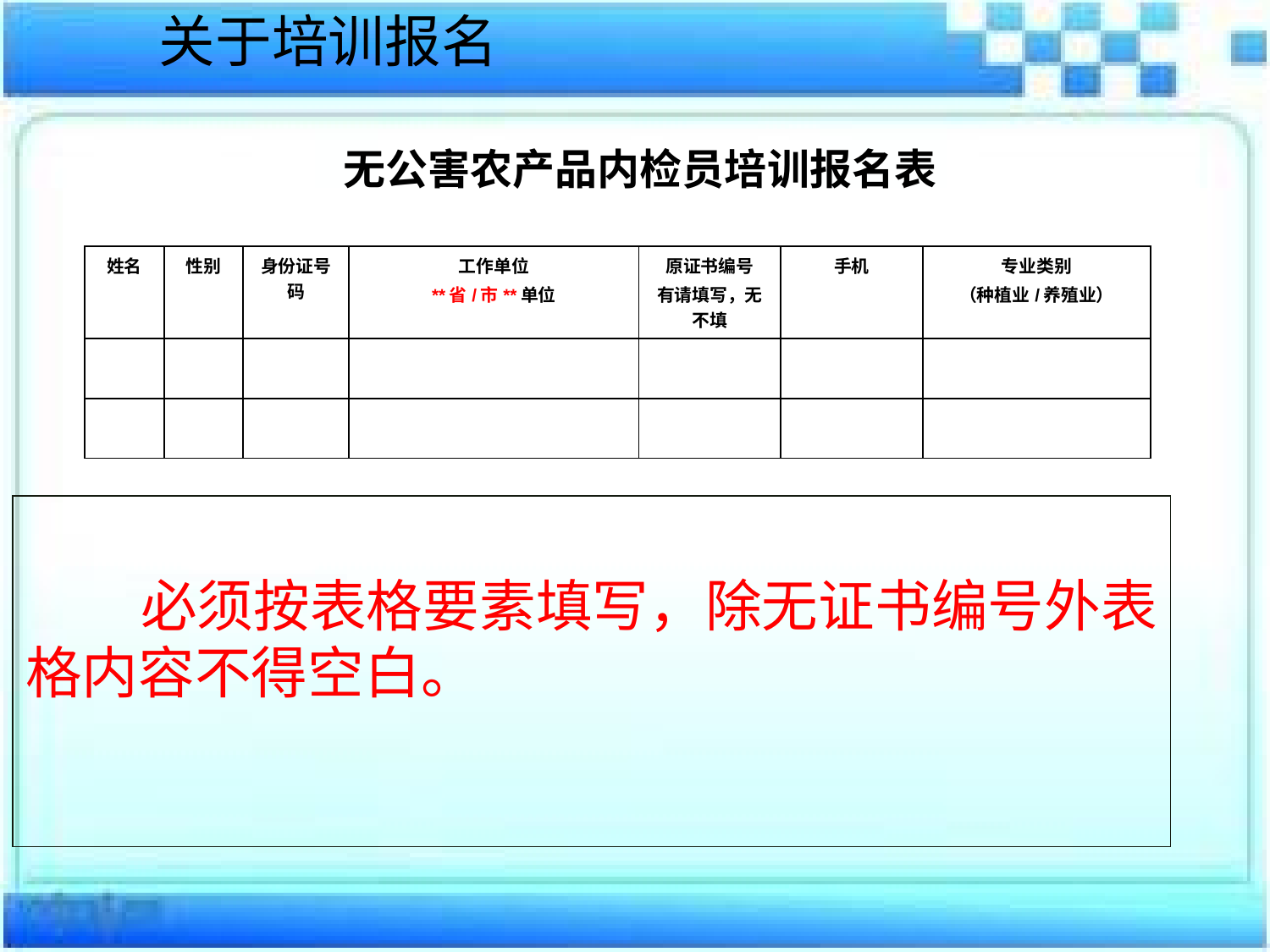

关于培训报名
无公害农产品内检员培训报名表

| 姓名 | 性别 | 身份证号码 | 工作单位 \*\*省/市\*\*单位 | 原证书编号 有请填写，无不填 | 手机 | 专业类别 （种植业/养殖业） |
| --- | --- | --- | --- | --- | --- | --- |
|  |  |  |  |  |  |  |
|  |  |  |  |  |  |  |

        必须按表格要素填写，除无证书编号外表
格内容不得空白。